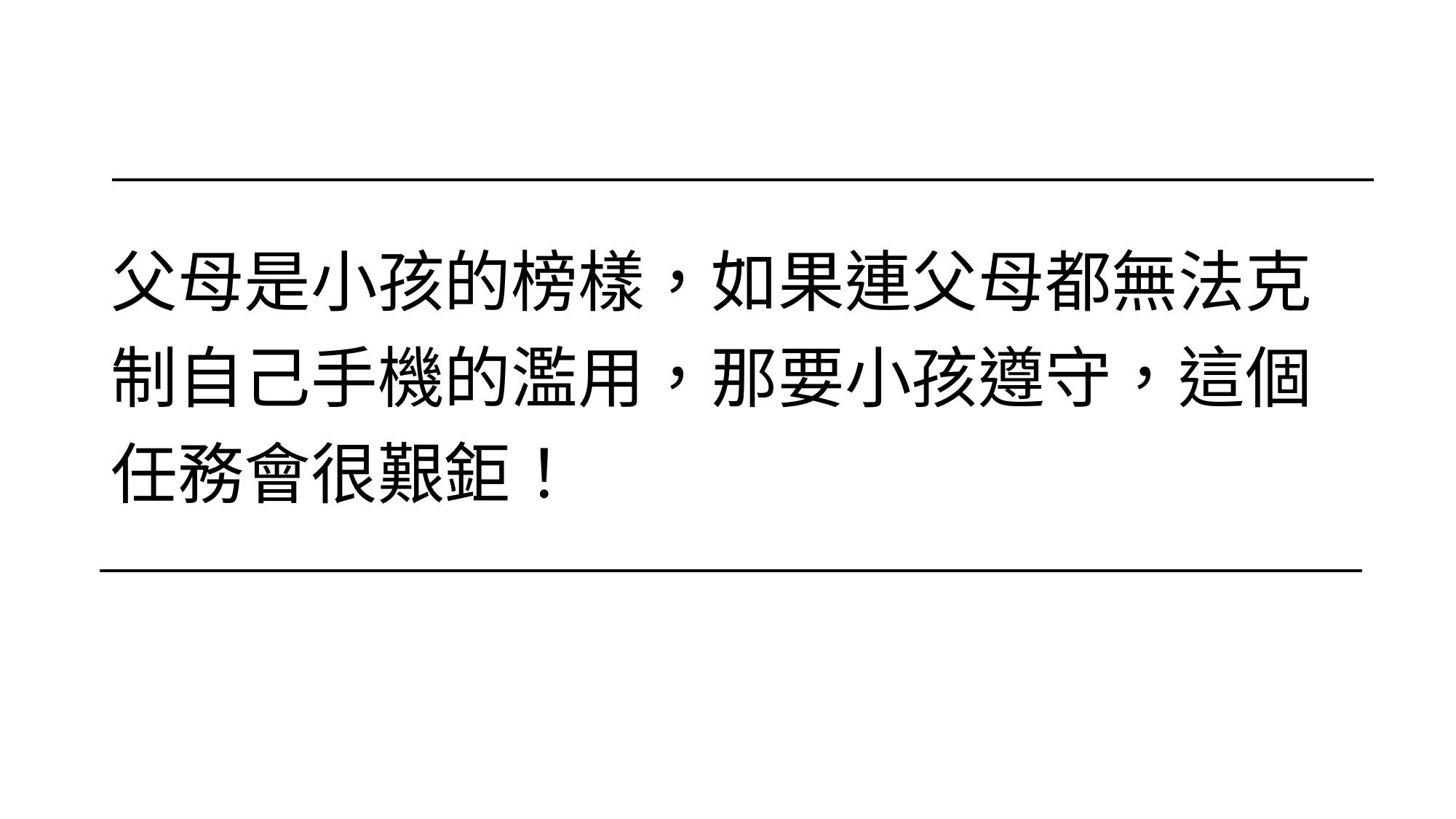

父母是小孩的榜樣，如果連父母都無法克制自己手機的濫用，那要小孩遵守，這個任務會很艱鉅！